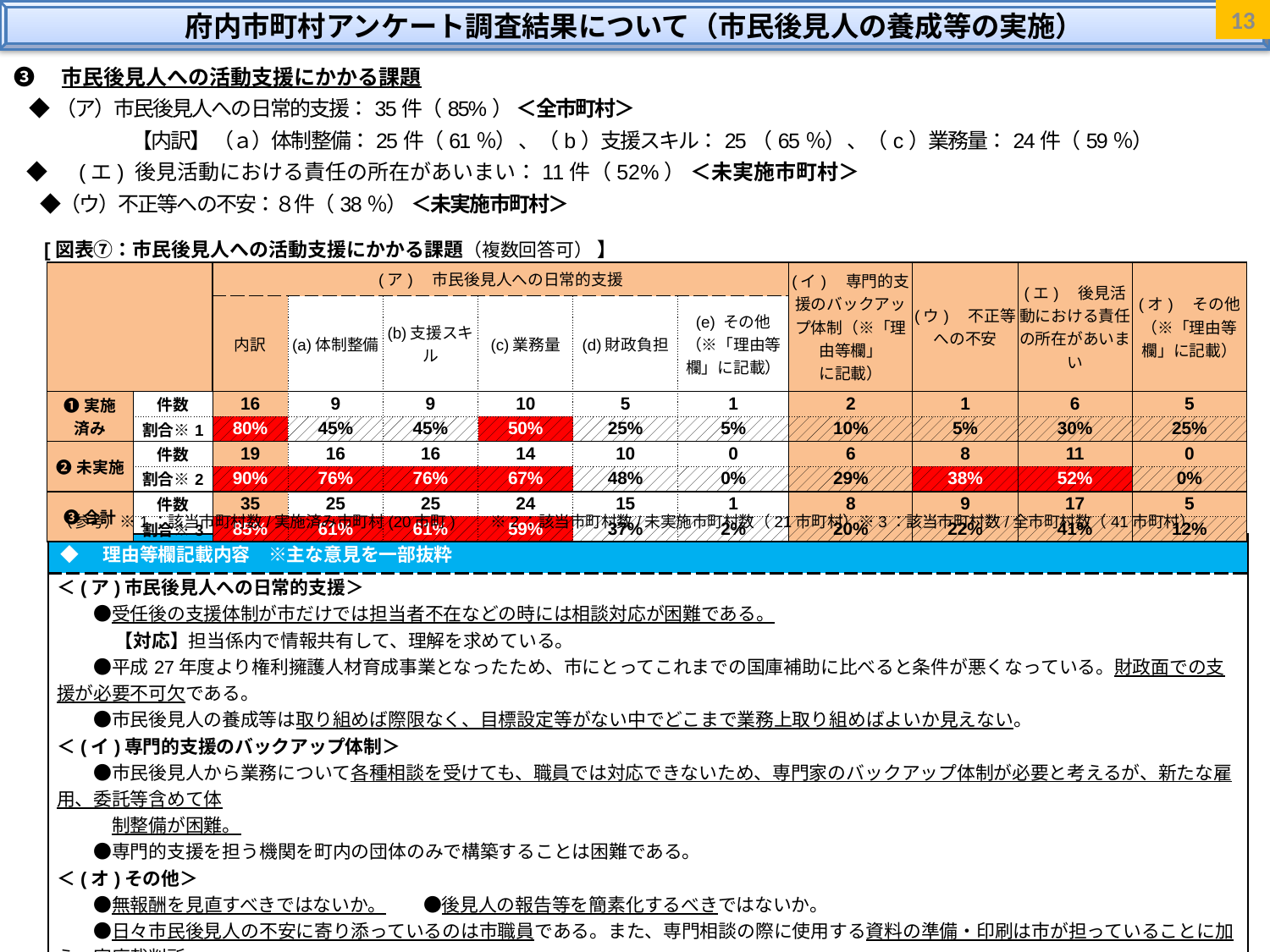

13
府内市町村アンケート調査結果について（市民後見人の養成等の実施）
❸　市民後見人への活動支援にかかる課題
    ◆（ア）市民後見人への日常的支援：35件（85%） ＜全市町村＞
　　　　　　【内訳】 （ａ）体制整備：25件（61％） 、（b）支援スキル：25（65％） 、（c）業務量：24件（59％）
    ◆　(エ) 後見活動における責任の所在があいまい：11件（52%） ＜未実施市町村＞
　  ◆（ウ）不正等への不安：８件（38％） ＜未実施市町村＞

[図表⑦：市民後見人への活動支援にかかる課題（複数回答可） 】
|  |  | (ア)　市民後見人への日常的支援 |  |  |  |  |  | (イ)　専門的支援のバックアップ体制（※「理由等欄」 に記載） | (ウ)　不正等 への不安 | (エ)　後見活動における責任の所在があいまい | (オ)　その他 （※「理由等欄」に記載） |
| --- | --- | --- | --- | --- | --- | --- | --- | --- | --- | --- | --- |
|  |  | 内訳 | (a)体制整備 | (b)支援スキル | (c)業務量 | (d)財政負担 | (e) その他 （※「理由等欄」に記載） |  |  |  |  |
| ❶実施 済み | 件数 | 16 | 9 | 9 | 10 | 5 | 1 | 2 | 1 | 6 | 5 |
|  | 割合※1 | 80% | 45% | 45% | 50% | 25% | 5% | 10% | 5% | 30% | 25% |
| ❷未実施 | 件数 | 19 | 16 | 16 | 14 | 10 | 0 | 6 | 8 | 11 | 0 |
|  | 割合※2 | 90% | 76% | 76% | 67% | 48% | 0% | 29% | 38% | 52% | 0% |
| ❸合計 | 件数 | 35 | 25 | 25 | 24 | 15 | 1 | 8 | 9 | 17 | 5 |
|  | 割合※3 | 85% | 61% | 61% | 59% | 37% | 2% | 20% | 22% | 41% | 12% |
（参考）※1：該当市町村数/実施済み市町村(20市町)　　※2：該当市町村数/未実施市町村数（21市町村）※3：該当市町村数/全市町村数（41市町村）
| ◆　理由等欄記載内容　※主な意見を一部抜粋 |
| --- |
| ＜(ア)市民後見人への日常的支援＞ 　　●受任後の支援体制が市だけでは担当者不在などの時には相談対応が困難である。 　　【対応】担当係内で情報共有して、理解を求めている。 　　●平成27年度より権利擁護人材育成事業となったため、市にとってこれまでの国庫補助に比べると条件が悪くなっている。財政面での支援が必要不可欠である。 　　●市民後見人の養成等は取り組めば際限なく、目標設定等がない中でどこまで業務上取り組めばよいか見えない。 ＜(イ)専門的支援のバックアップ体制＞ 　　●市民後見人から業務について各種相談を受けても、職員では対応できないため、専門家のバックアップ体制が必要と考えるが、新たな雇用、委託等含めて体 　　　制整備が困難。 　　●専門的支援を担う機関を町内の団体のみで構築することは困難である。 ＜(オ)その他＞ 　　●無報酬を見直すべきではないか。　　●後見人の報告等を簡素化するべきではないか。 　　●日々市民後見人の不安に寄り添っているのは市職員である。また、専門相談の際に使用する資料の準備・印刷は市が担っていることに加え、家庭裁判所へ 　　　の提出書類も市職員がまとめており、業務負担が大きい。 ●同地域の人間による後見活動であるため、個人情報等の拡散のおそれ。 |